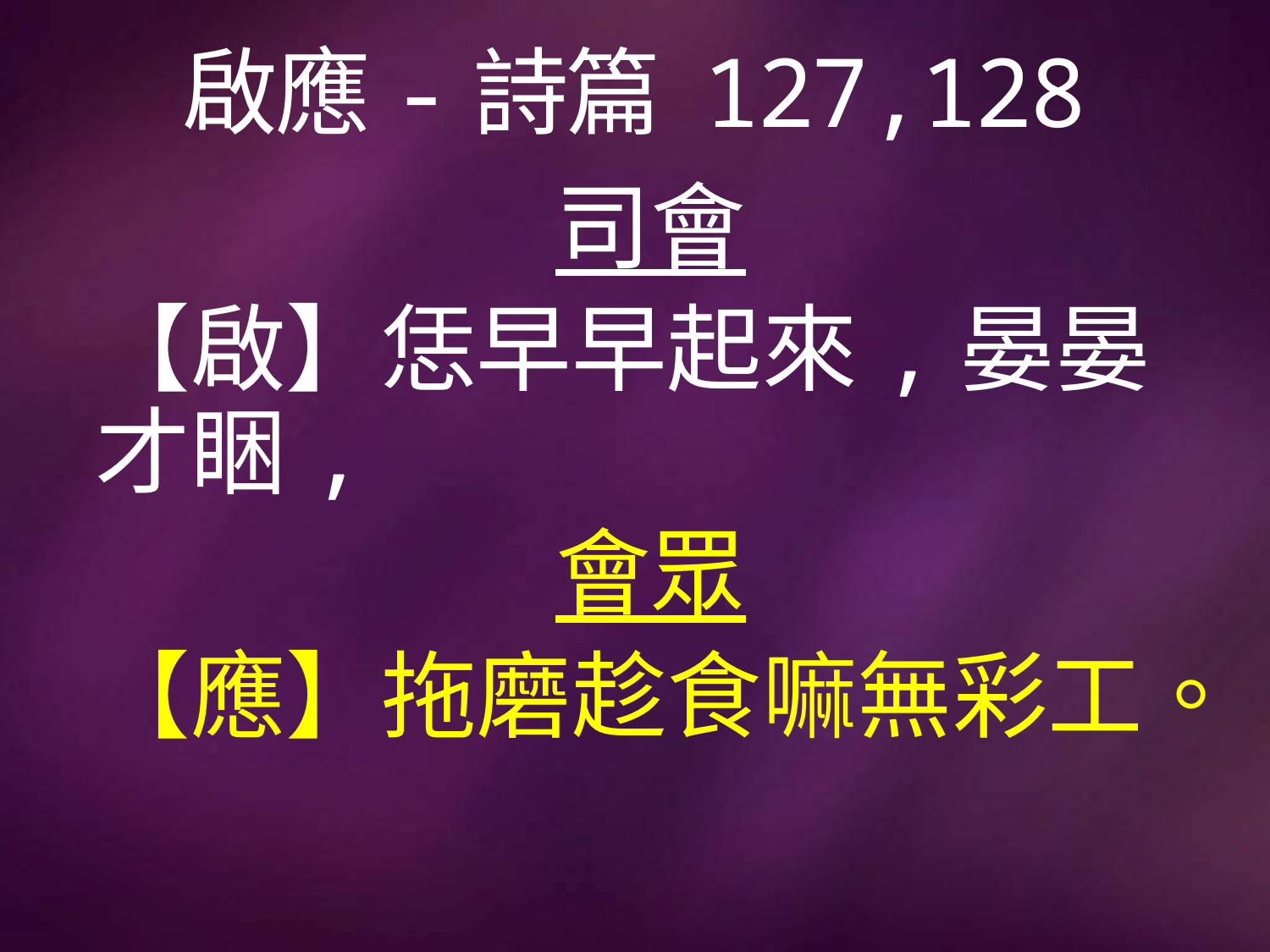

# 啟應-詩篇 127,128
司會
【啟】恁早早起來,晏晏才睏,
會眾
【應】拖磨趁食嘛無彩工。